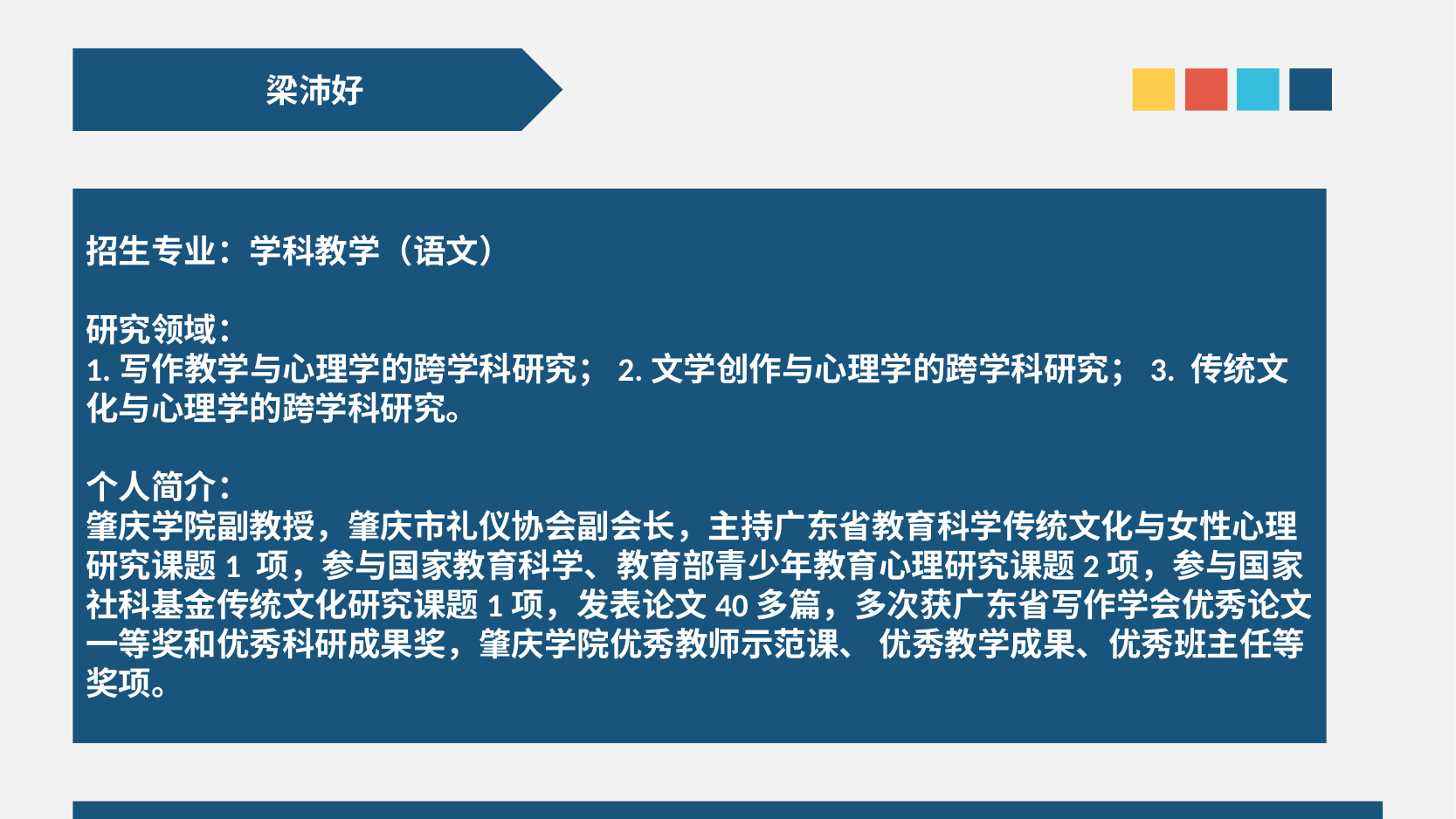

梁沛好

招生专业：学科教学（语文）

研究领域：
1.写作教学与心理学的跨学科研究；2.文学创作与心理学的跨学科研究；3. 传统文化与心理学的跨学科研究。

个人简介：
肇庆学院副教授，肇庆市礼仪协会副会长，主持广东省教育科学传统文化与女性心理研究课题1 项，参与国家教育科学、教育部青少年教育心理研究课题2项，参与国家社科基金传统文化研究课题1项，发表论文40多篇，多次获广东省写作学会优秀论文一等奖和优秀科研成果奖，肇庆学院优秀教师示范课、 优秀教学成果、优秀班主任等奖项。